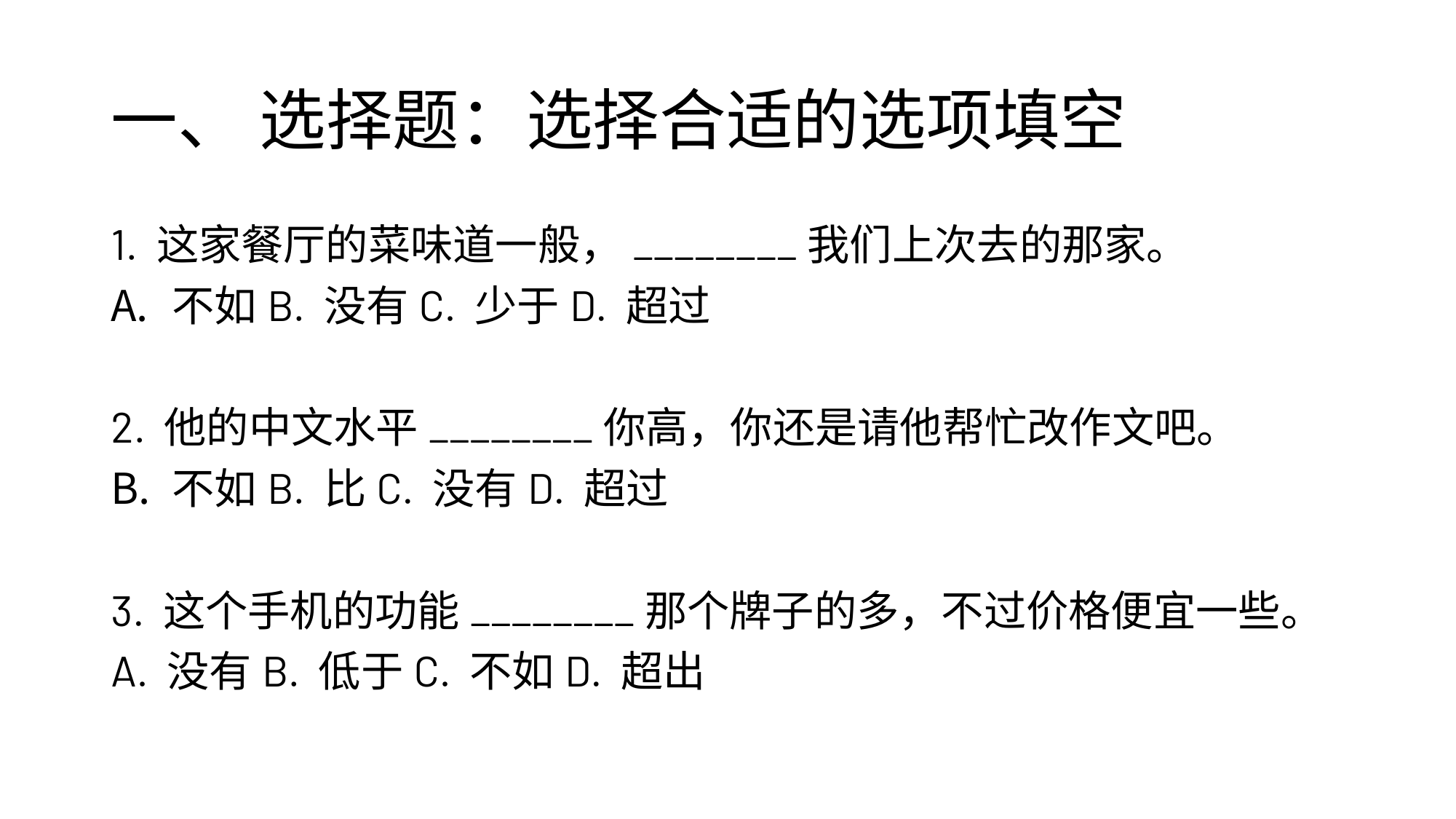

# 一、 选择题：选择合适的选项填空
1. 这家餐厅的菜味道一般，________我们上次去的那家。
不如B. 没有C. 少于D. 超过

2. 他的中文水平________你高，你还是请他帮忙改作文吧。
不如B. 比C. 没有D. 超过

3. 这个手机的功能________那个牌子的多，不过价格便宜一些。
A. 没有B. 低于C. 不如D. 超出